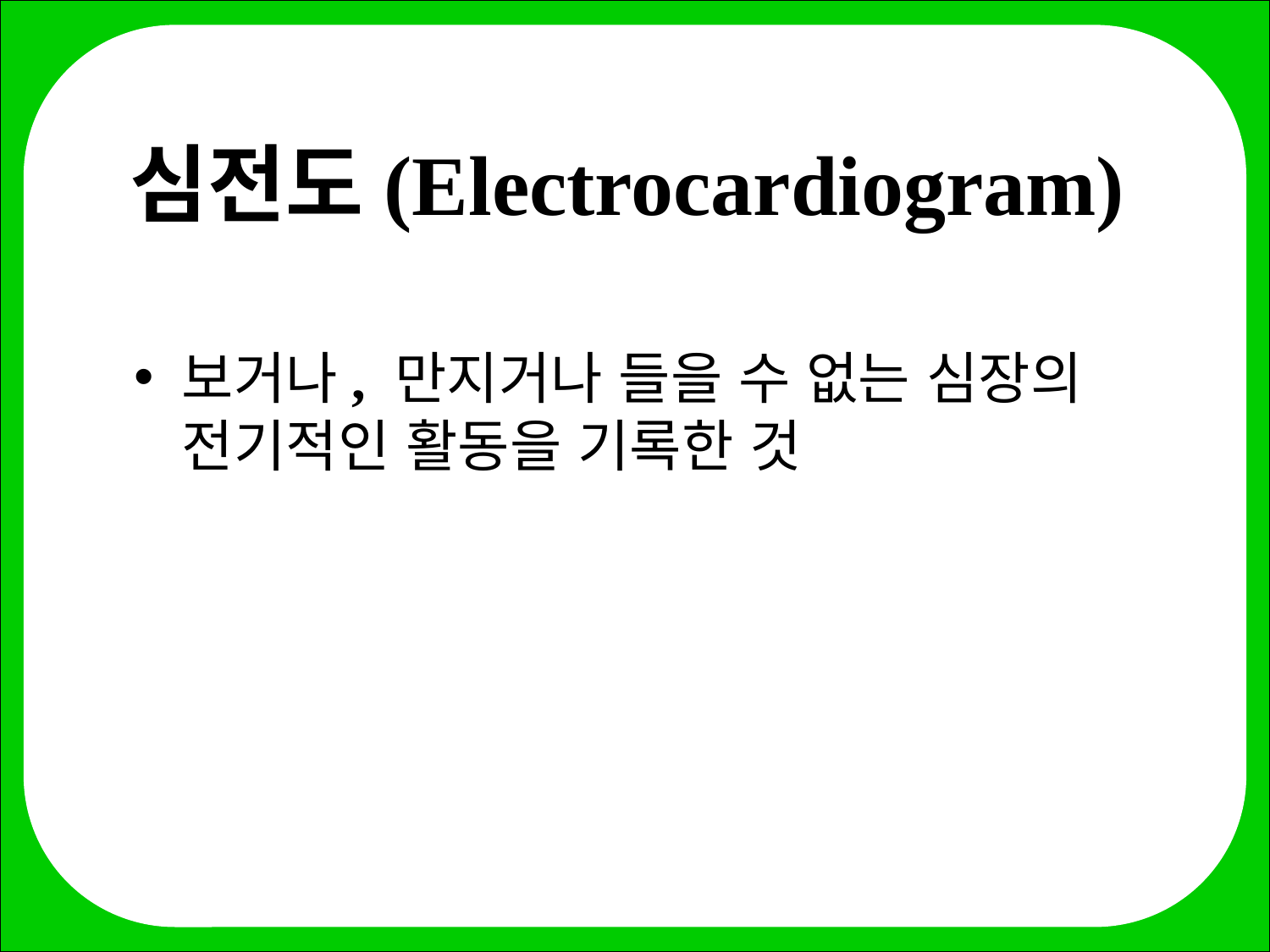

# 심전도(Electrocardiogram)
보거나, 만지거나 들을 수 없는 심장의 전기적인 활동을 기록한 것